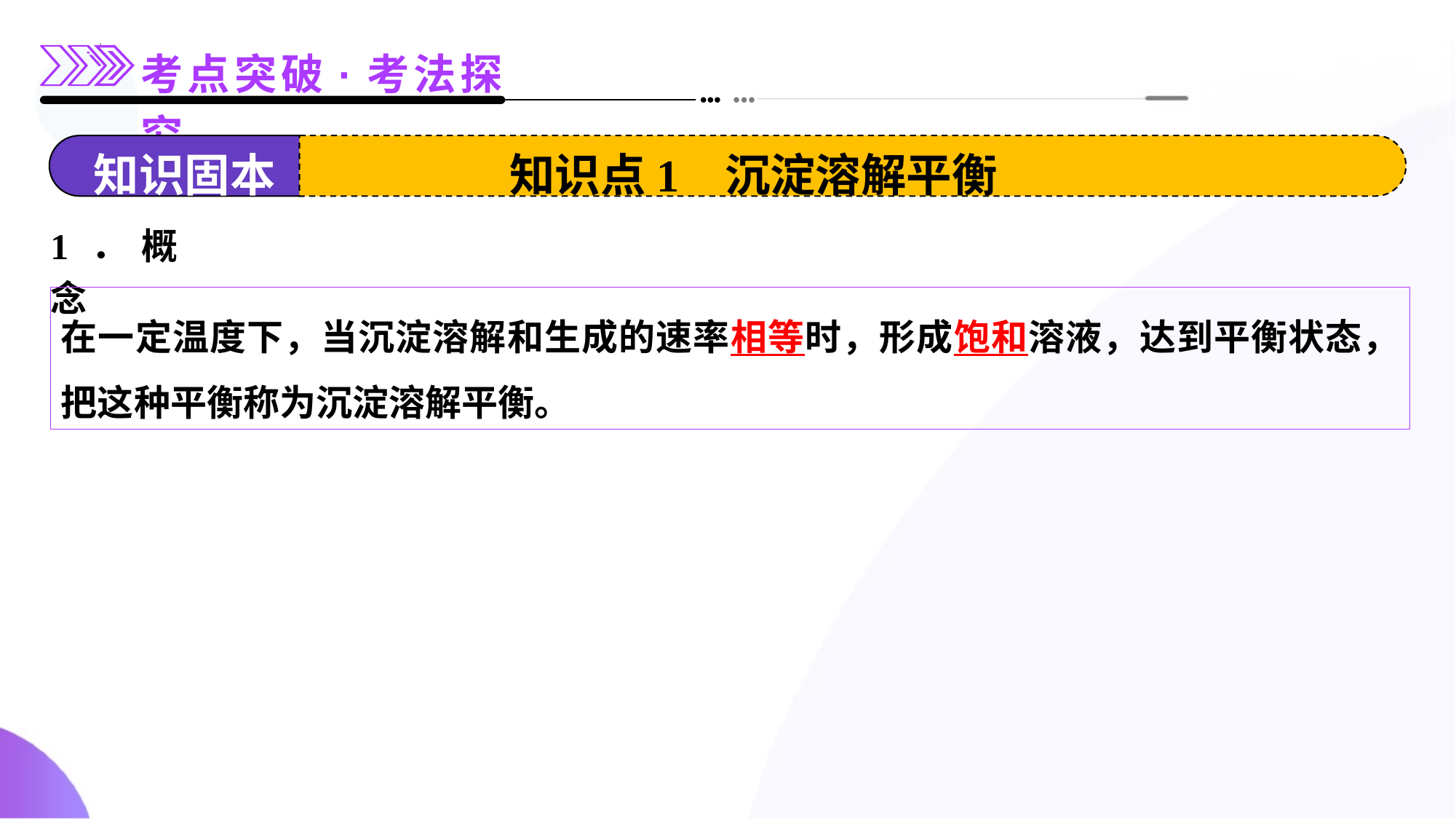

知识点1   沉淀溶解平衡
1．概念
在一定温度下，当沉淀溶解和生成的速率相等时，形成饱和溶液，达到平衡状态，把这种平衡称为沉淀溶解平衡。